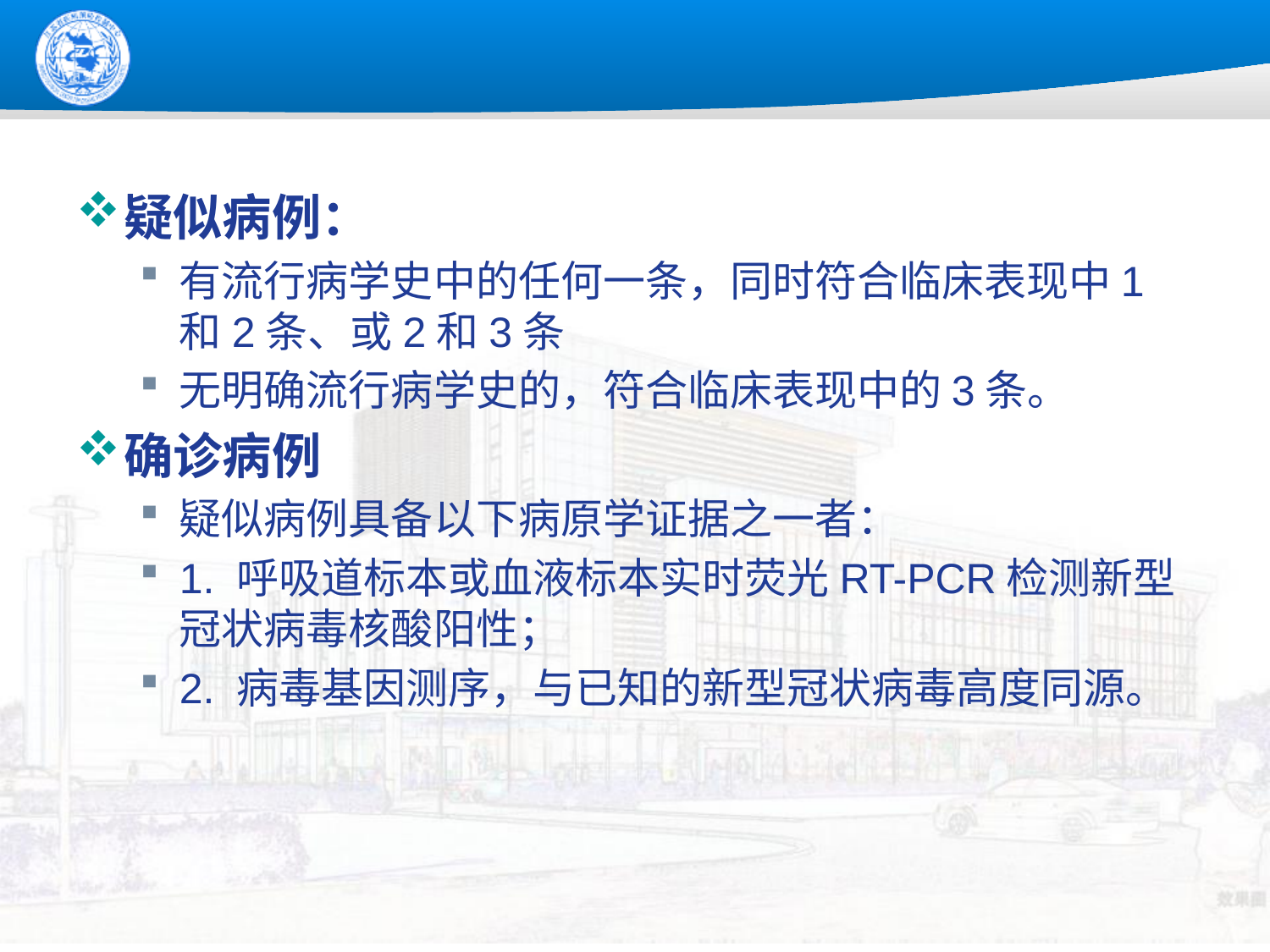

#
疑似病例：
有流行病学史中的任何一条，同时符合临床表现中1和2条、或2和3条
无明确流行病学史的，符合临床表现中的3条。
确诊病例
疑似病例具备以下病原学证据之一者：
1. 呼吸道标本或血液标本实时荧光RT-PCR检测新型冠状病毒核酸阳性；
2. 病毒基因测序，与已知的新型冠状病毒高度同源。